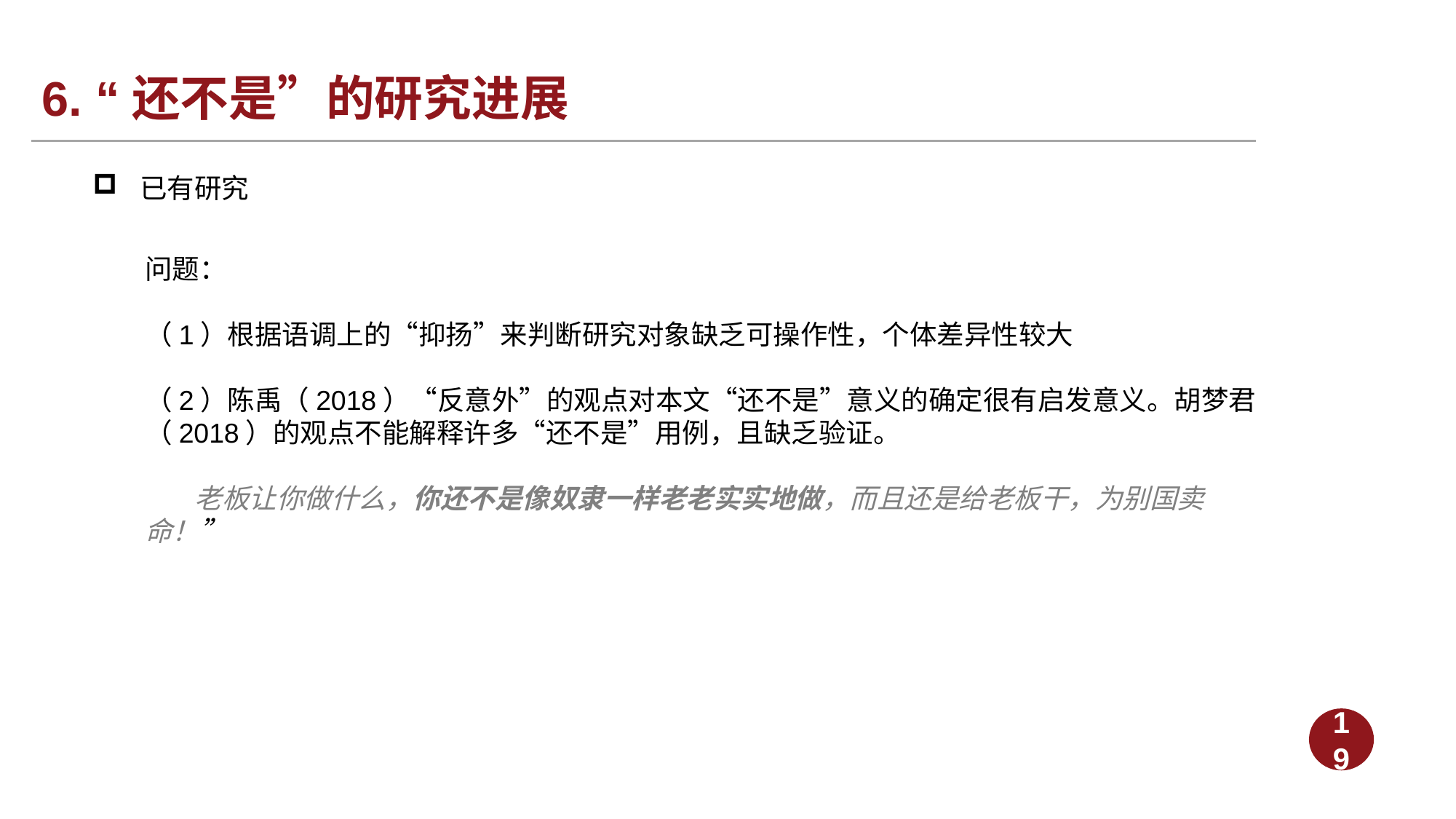

# 6. “还不是”的研究进展
 已有研究

问题：

（1）根据语调上的“抑扬”来判断研究对象缺乏可操作性，个体差异性较大

（2）陈禹（2018）“反意外”的观点对本文“还不是”意义的确定很有启发意义。胡梦君（2018）的观点不能解释许多“还不是”用例，且缺乏验证。

       老板让你做什么，你还不是像奴隶一样老老实实地做，而且还是给老板干，为别国卖命！”
19